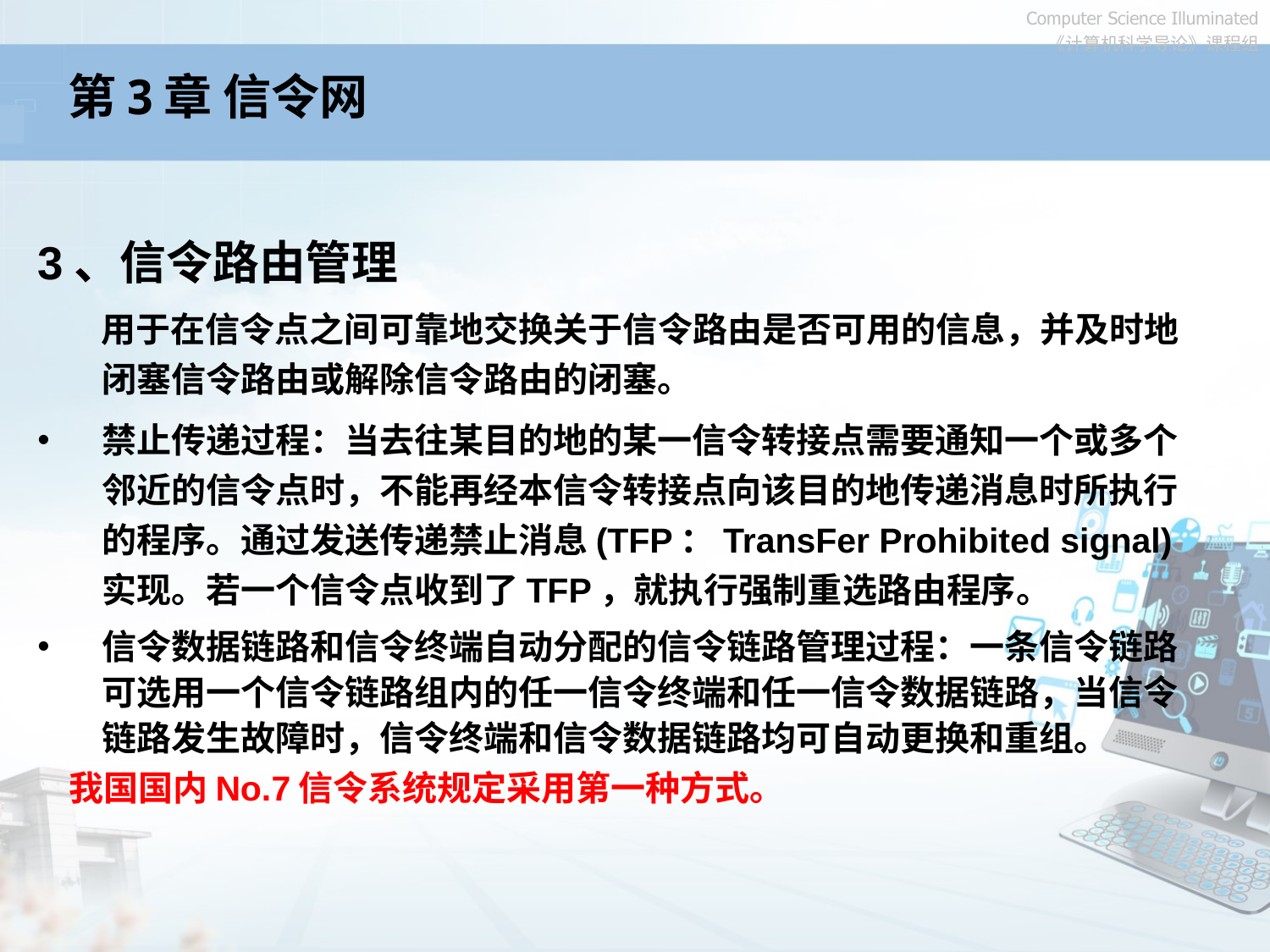

# 第3章 信令网
3、信令路由管理
       用于在信令点之间可靠地交换关于信令路由是否可用的信息，并及时地闭塞信令路由或解除信令路由的闭塞。
禁止传递过程：当去往某目的地的某一信令转接点需要通知一个或多个邻近的信令点时，不能再经本信令转接点向该目的地传递消息时所执行的程序。通过发送传递禁止消息(TFP：TransFer Prohibited signal)实现。若一个信令点收到了TFP，就执行强制重选路由程序。
信令数据链路和信令终端自动分配的信令链路管理过程：一条信令链路可选用一个信令链路组内的任一信令终端和任一信令数据链路，当信令链路发生故障时，信令终端和信令数据链路均可自动更换和重组。
   我国国内No.7信令系统规定采用第一种方式。